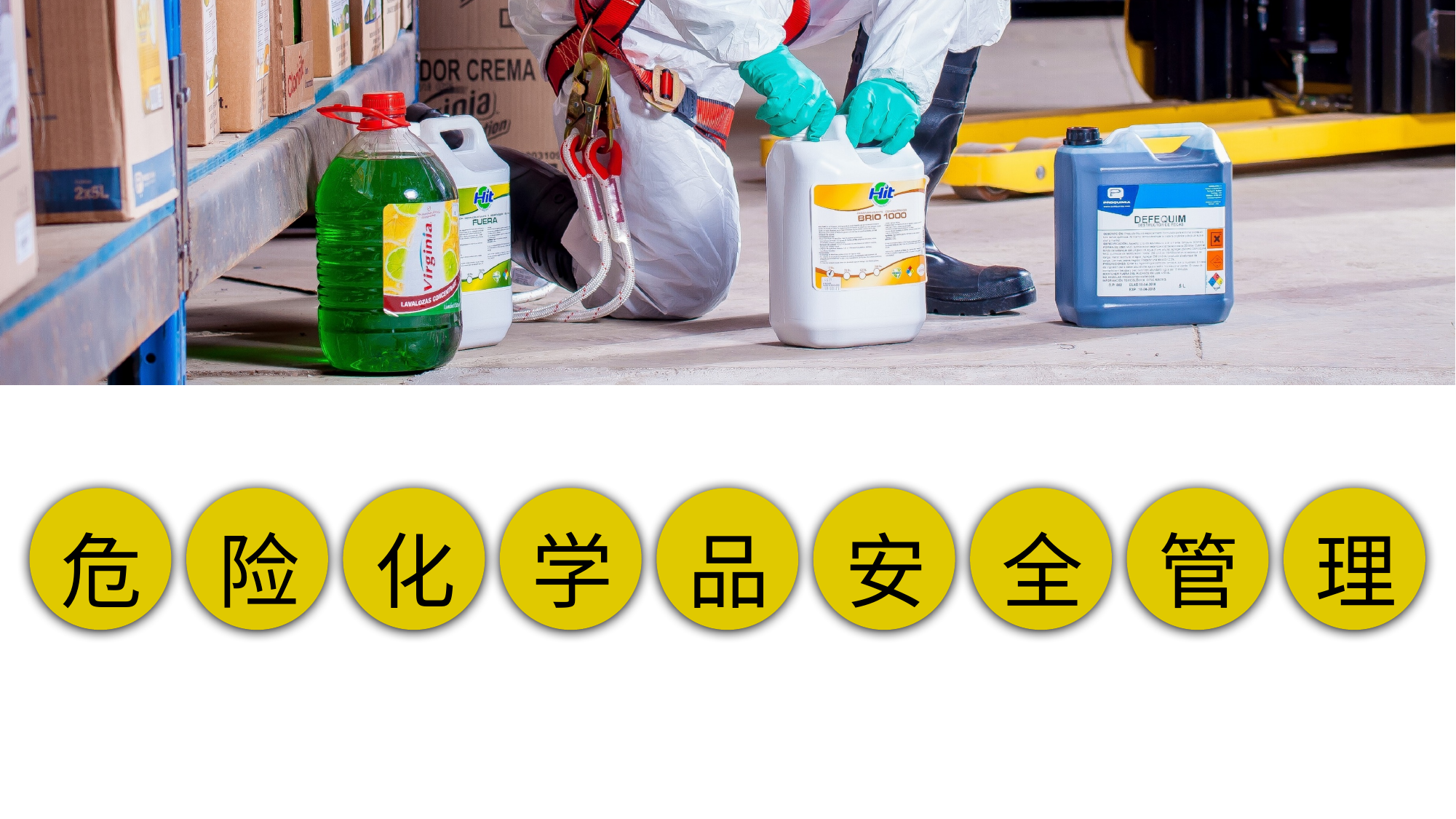

危
险
化
学
品
安
全
管
理